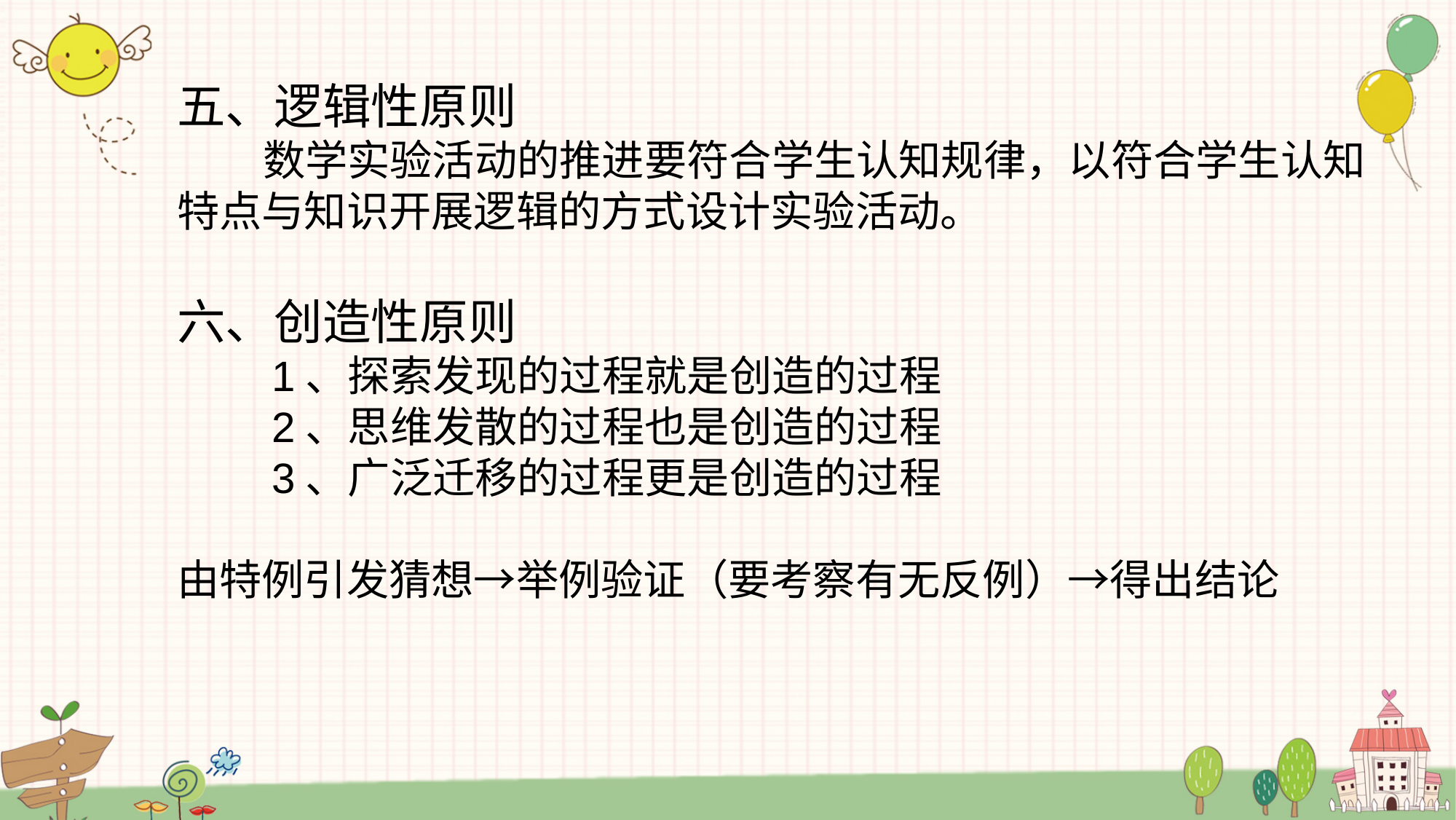

五、逻辑性原则
        数学实验活动的推进要符合学生认知规律，以符合学生认知特点与知识开展逻辑的方式设计实验活动。
六、创造性原则
        1、探索发现的过程就是创造的过程
        2、思维发散的过程也是创造的过程
        3、广泛迁移的过程更是创造的过程

由特例引发猜想→举例验证（要考察有无反例）→得出结论